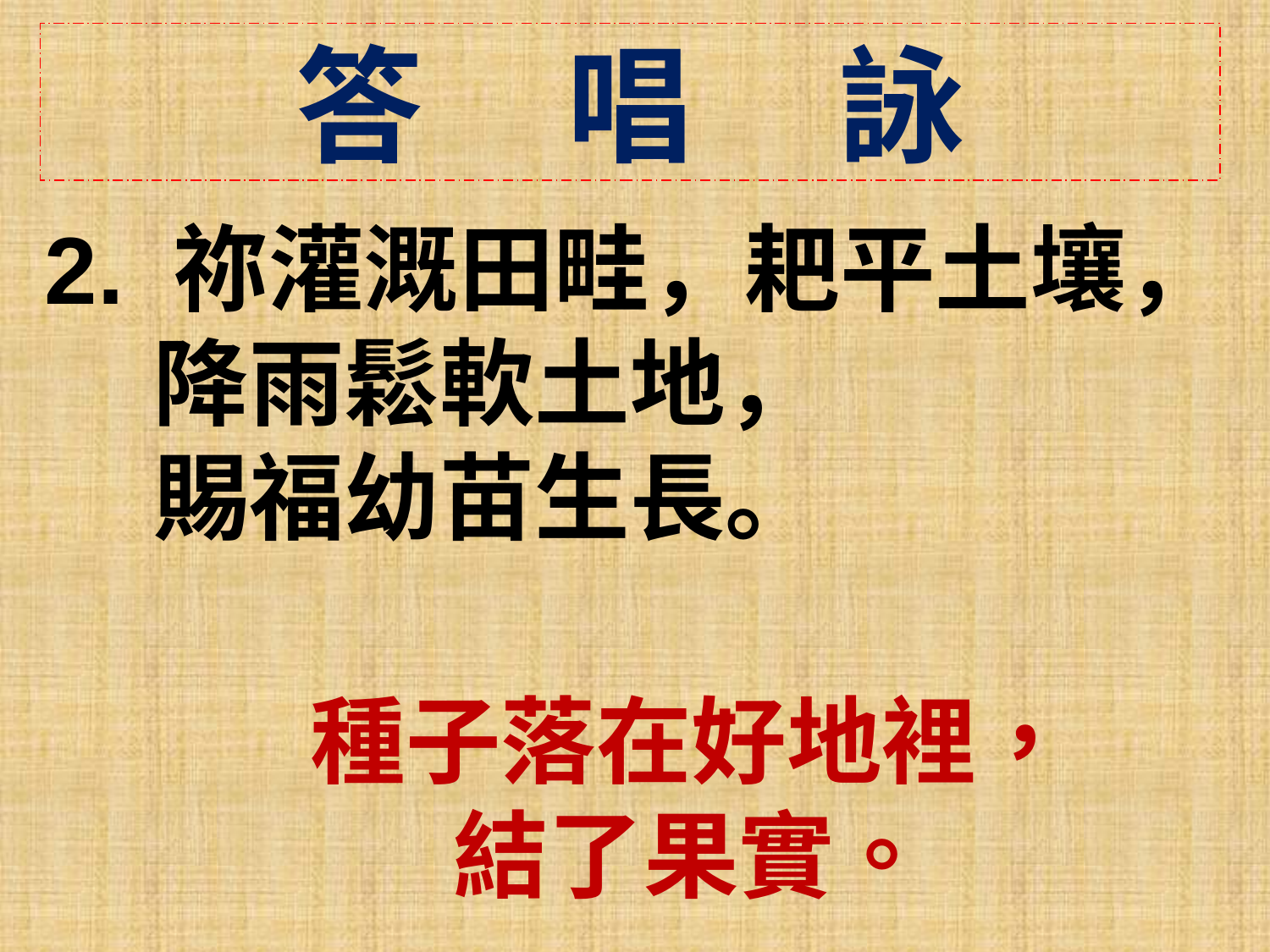

答     唱     詠
2. 祢灌溉田畦，耙平土壤，
    降雨鬆軟土地，
    賜福幼苗生長。
種子落在好地裡，
結了果實。